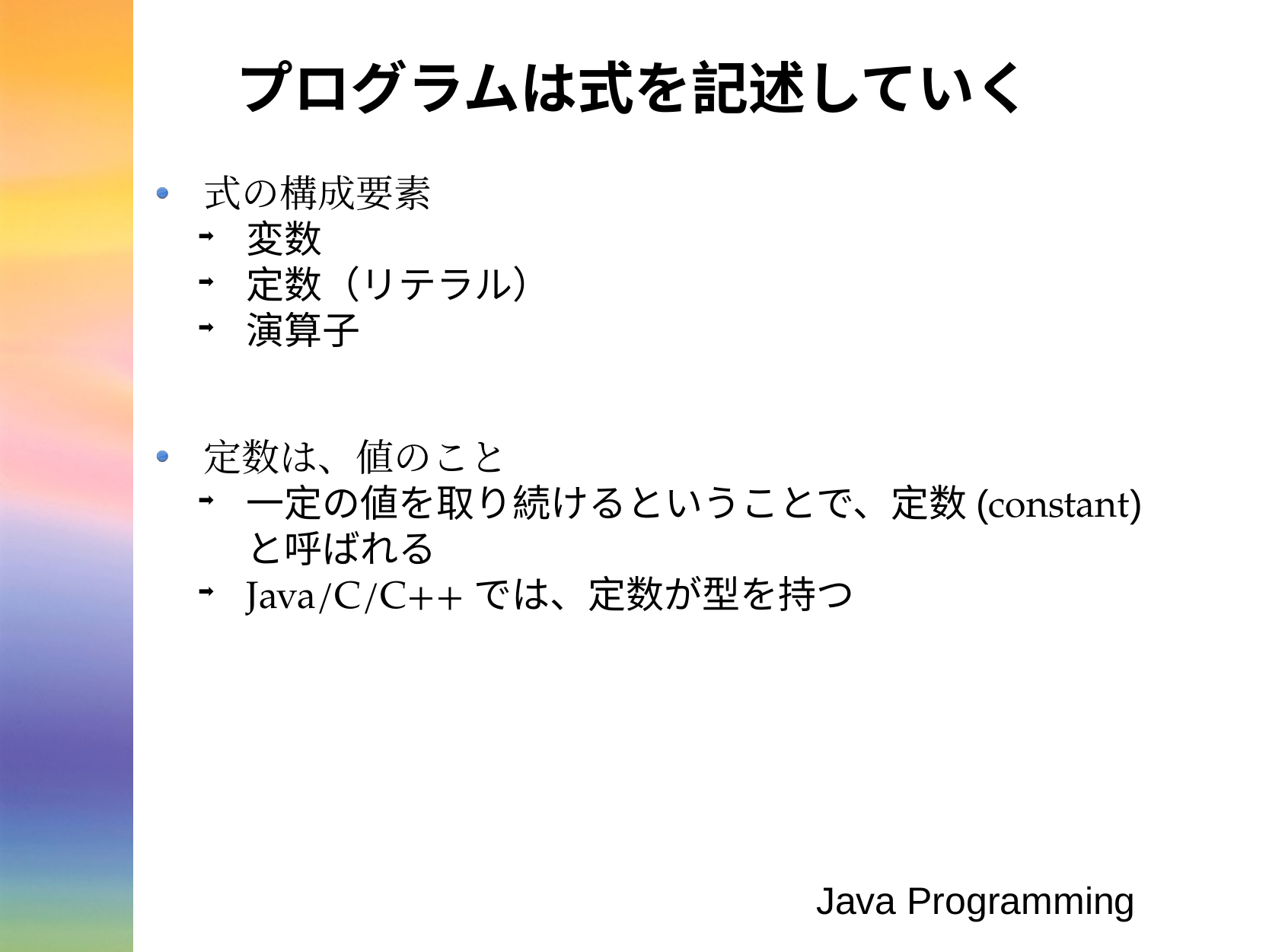

# プログラムは式を記述していく
式の構成要素
変数
定数（リテラル）
演算子

定数は、値のこと
一定の値を取り続けるということで、定数(constant)と呼ばれる
Java/C/C++では、定数が型を持つ